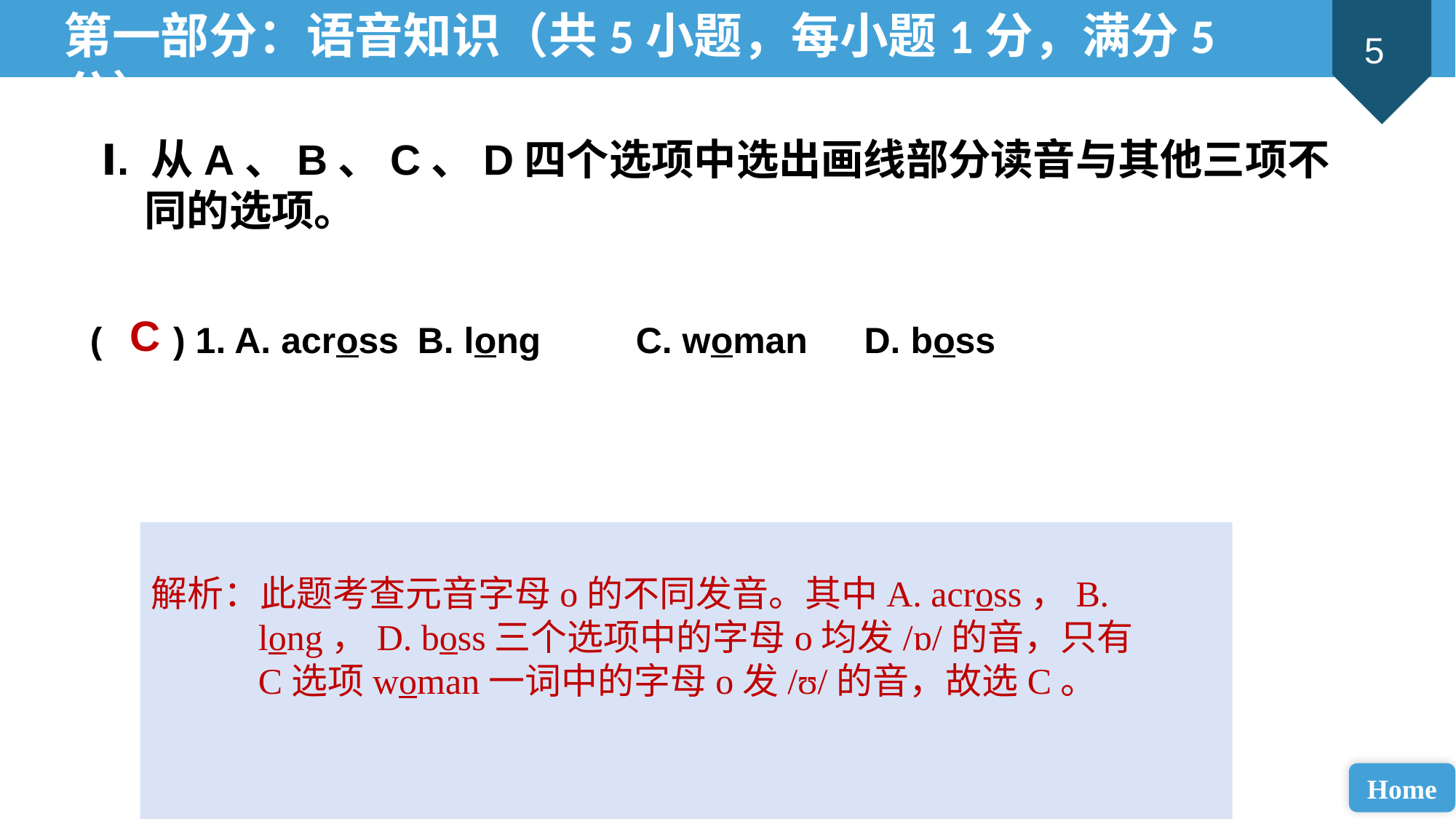

第一部分：语音知识（共5小题，每小题1分，满分5分）
Ⅰ. 从A、B、C、D四个选项中选出画线部分读音与其他三项不同的选项。
(       ) 1. A. across 	B. long 	C. woman	 D. boss
C

解析：此题考查元音字母o的不同发音。其中A. across，B. long，D. boss三个选项中的字母o均发/ɒ/的音，只有C选项woman一词中的字母o发/ʊ/的音，故选C。